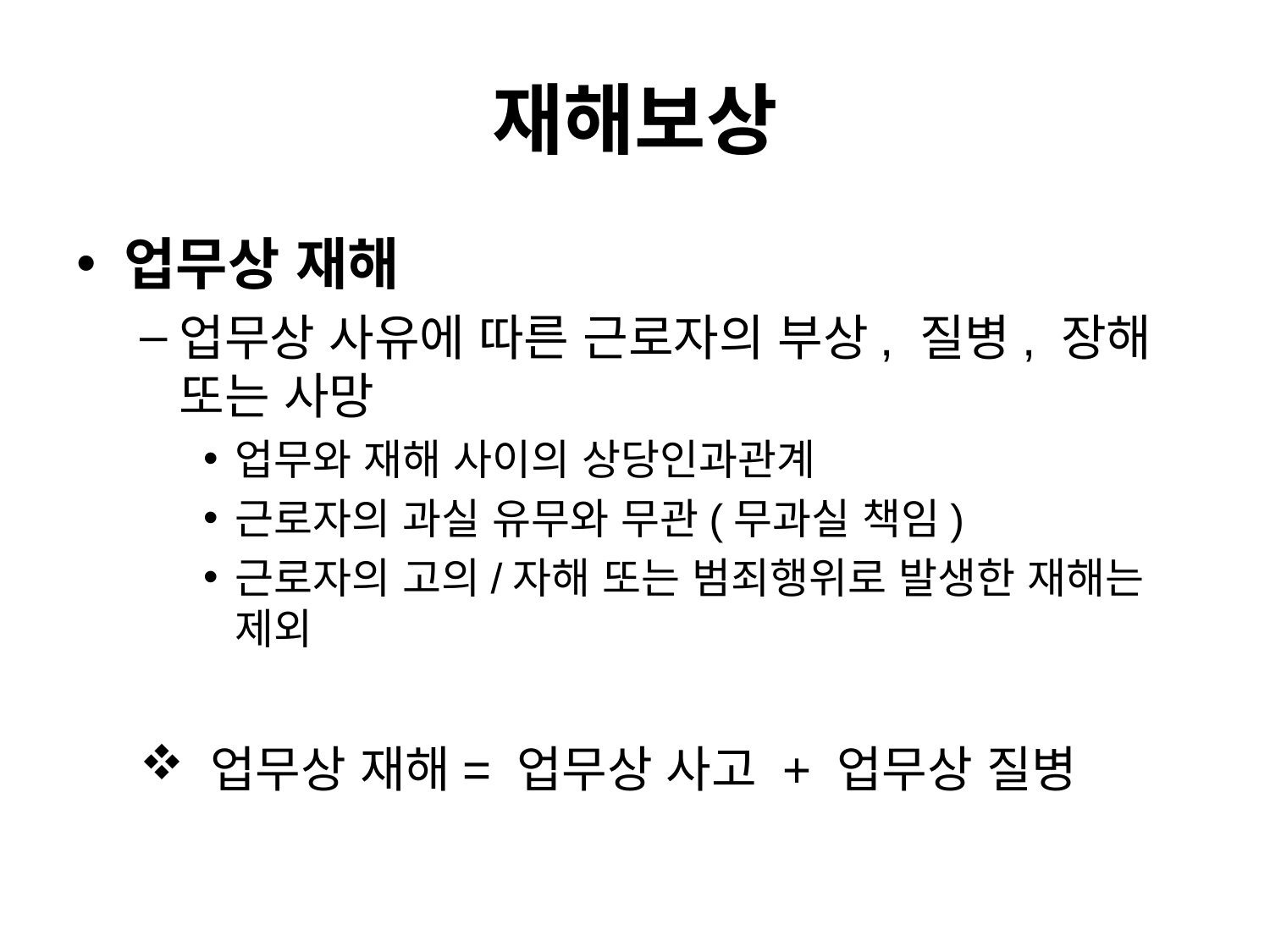

# 재해보상
업무상 재해
업무상 사유에 따른 근로자의 부상, 질병, 장해 또는 사망
업무와 재해 사이의 상당인과관계
근로자의 과실 유무와 무관(무과실 책임)
근로자의 고의/자해 또는 범죄행위로 발생한 재해는 제외

 업무상 재해= 업무상 사고 + 업무상 질병